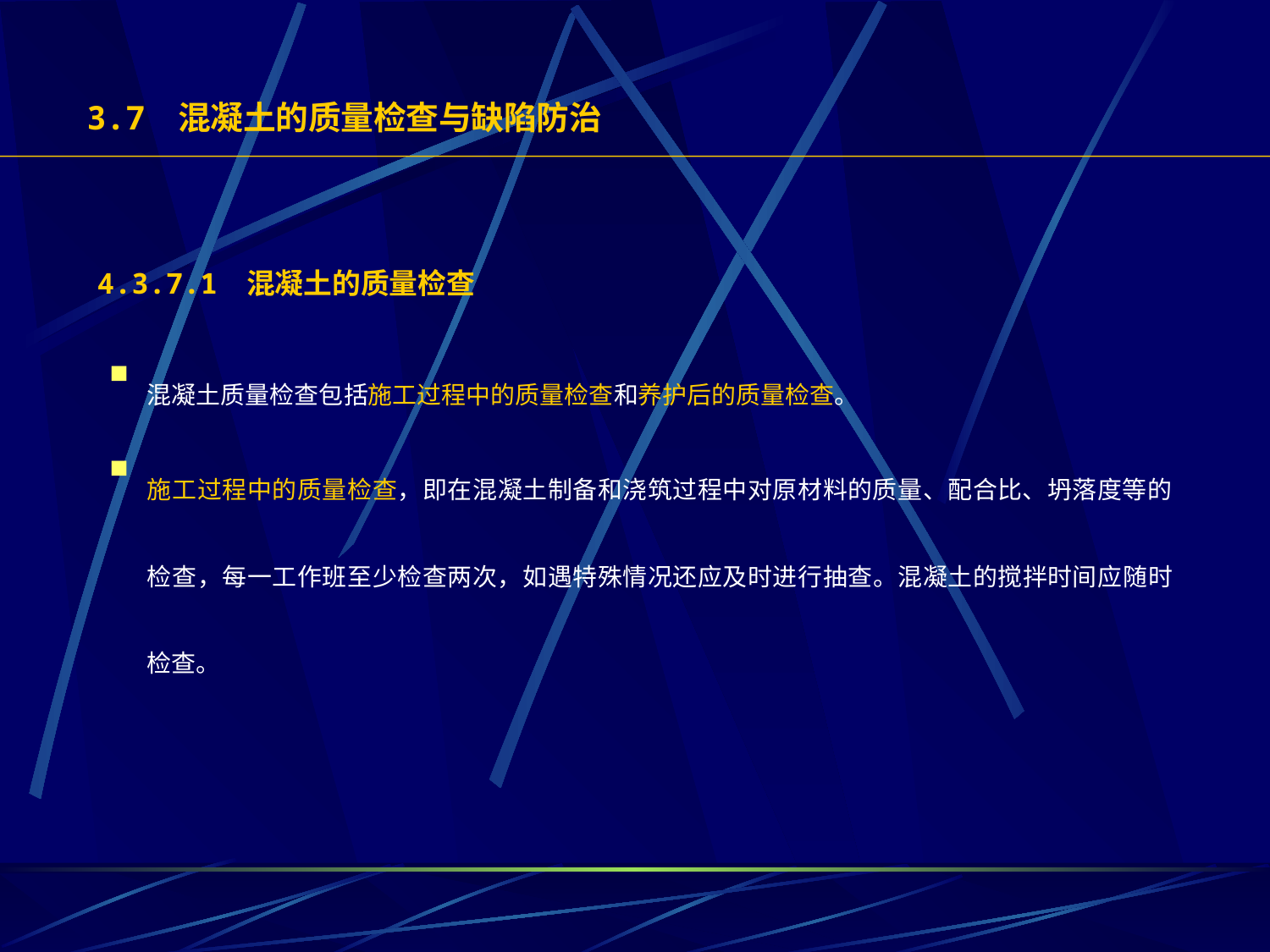

3.7 混凝土的质量检查与缺陷防治

4.3.7.1 混凝土的质量检查
混凝土质量检查包括施工过程中的质量检查和养护后的质量检查。
施工过程中的质量检查，即在混凝土制备和浇筑过程中对原材料的质量、配合比、坍落度等的检查，每一工作班至少检查两次，如遇特殊情况还应及时进行抽查。混凝土的搅拌时间应随时检查。